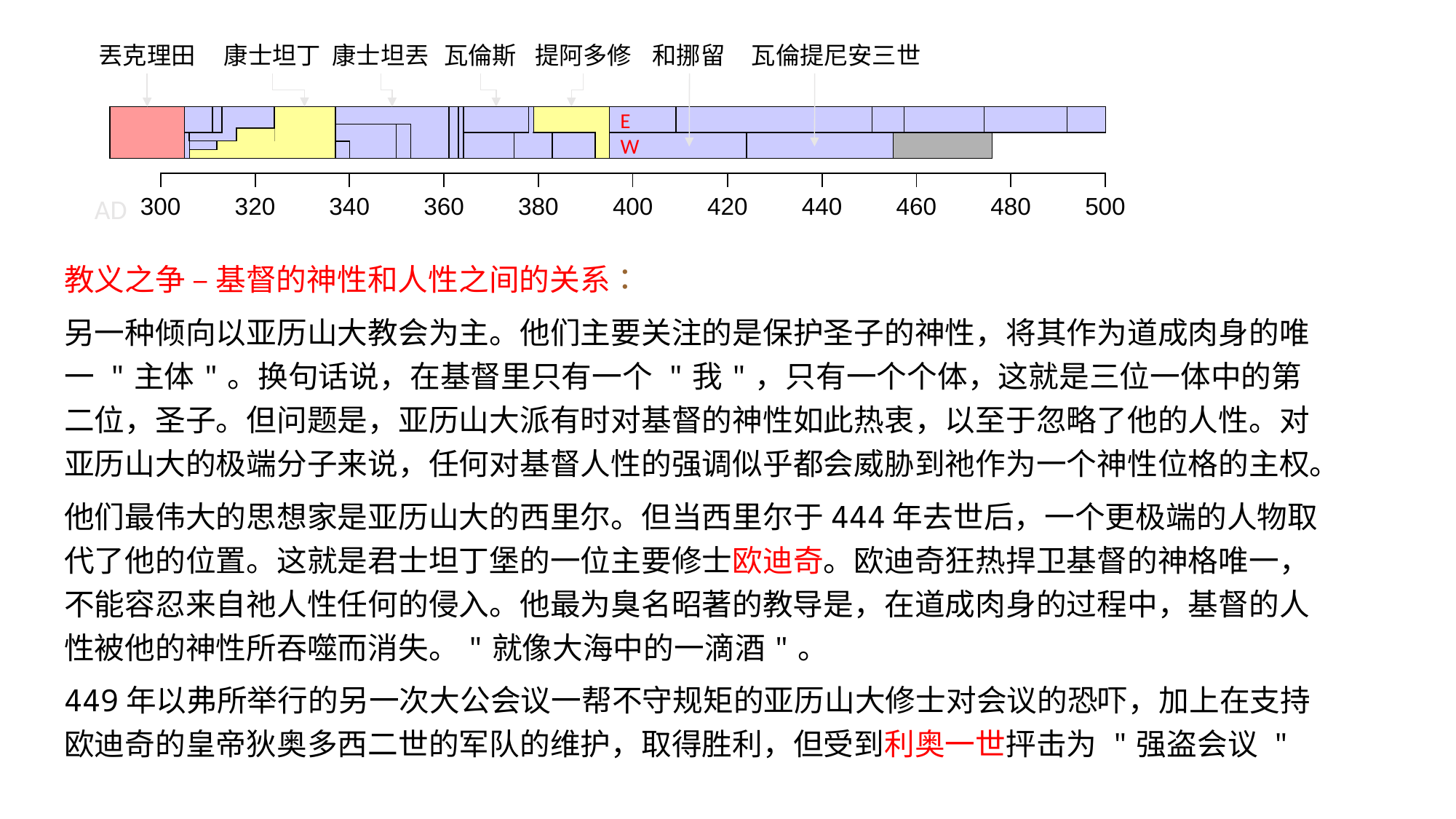

和挪留
丟克理田
康士坦丁
康士坦丟
瓦倫斯
提阿多修
瓦倫提尼安三世

E

W

|  |  |  |  |  |  |  |  |  |  |
| --- | --- | --- | --- | --- | --- | --- | --- | --- | --- |
AD
| 300 | 320 | 340 | 360 | 380 | 400 | 420 | 440 | 460 | 480 | 500 |
| --- | --- | --- | --- | --- | --- | --- | --- | --- | --- | --- |
教义之争 – 基督的神性和人性之间的关系：
另一种倾向以亚历山大教会为主。他们主要关注的是保护圣子的神性，将其作为道成肉身的唯一 "主体"。换句话说，在基督里只有一个 "我"，只有一个个体，这就是三位一体中的第二位，圣子。但问题是，亚历山大派有时对基督的神性如此热衷，以至于忽略了他的人性。对亚历山大的极端分子来说，任何对基督人性的强调似乎都会威胁到祂作为一个神性位格的主权。
他们最伟大的思想家是亚历山大的西里尔。但当西里尔于444年去世后，一个更极端的人物取代了他的位置。这就是君士坦丁堡的一位主要修士欧迪奇。欧迪奇狂热捍卫基督的神格唯一，不能容忍来自祂人性任何的侵入。他最为臭名昭著的教导是，在道成肉身的过程中，基督的人性被他的神性所吞噬而消失。"就像大海中的一滴酒"。
449年以弗所举行的另一次大公会议一帮不守规矩的亚历山大修士对会议的恐吓，加上在支持欧迪奇的皇帝狄奥多西二世的军队的维护，取得胜利，但受到利奥一世抨击为 "强盗会议 "